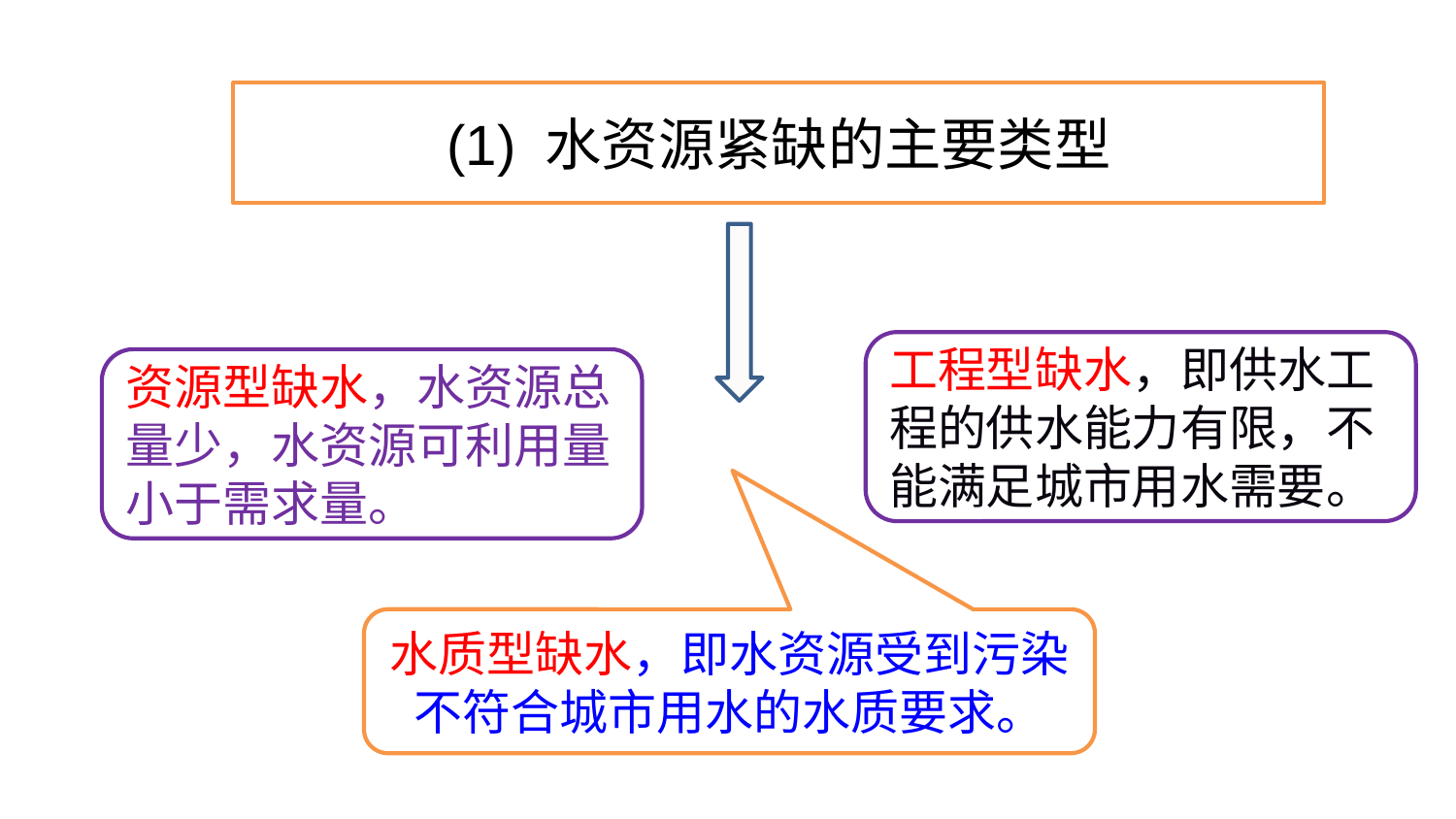

# (1) 水资源紧缺的主要类型

工程型缺水，即供水工程的供水能力有限，不能满足城市用水需要。
资源型缺水，水资源总量少，水资源可利用量小于需求量。
水质型缺水，即水资源受到污染不符合城市用水的水质要求。